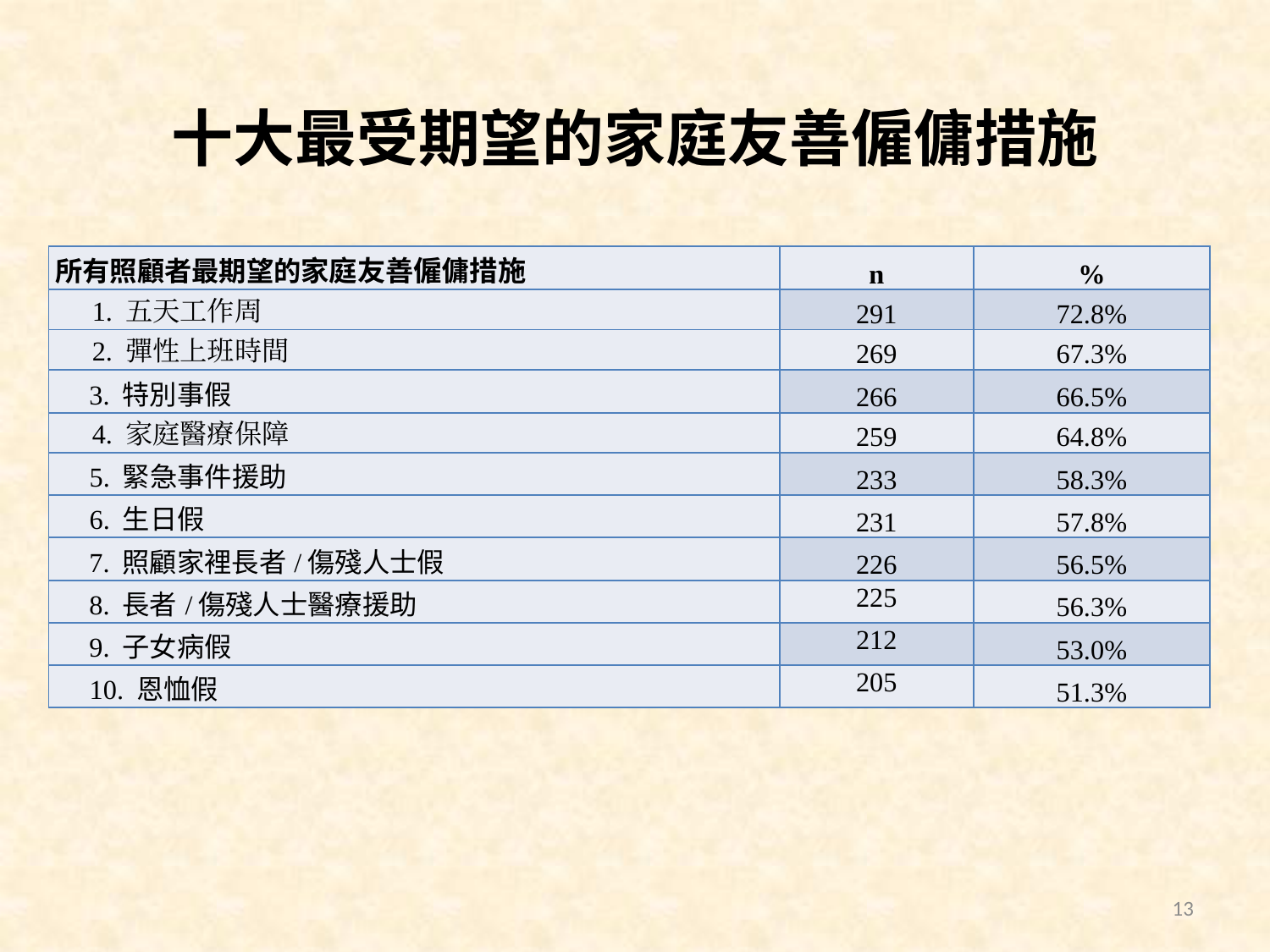

十大最受期望的家庭友善僱傭措施
| 所有照顧者最期望的家庭友善僱傭措施 | n | % |
| --- | --- | --- |
| 1. 五天工作周 | 291 | 72.8% |
| 2. 彈性上班時間 | 269 | 67.3% |
| 3. 特別事假 | 266 | 66.5% |
| 4. 家庭醫療保障 | 259 | 64.8% |
| 5. 緊急事件援助 | 233 | 58.3% |
| 6. 生日假 | 231 | 57.8% |
| 7. 照顧家裡長者/傷殘人士假 | 226 | 56.5% |
| 8. 長者/傷殘人士醫療援助 | 225 | 56.3% |
| 9. 子女病假 | 212 | 53.0% |
| 10. 恩恤假 | 205 | 51.3% |
13